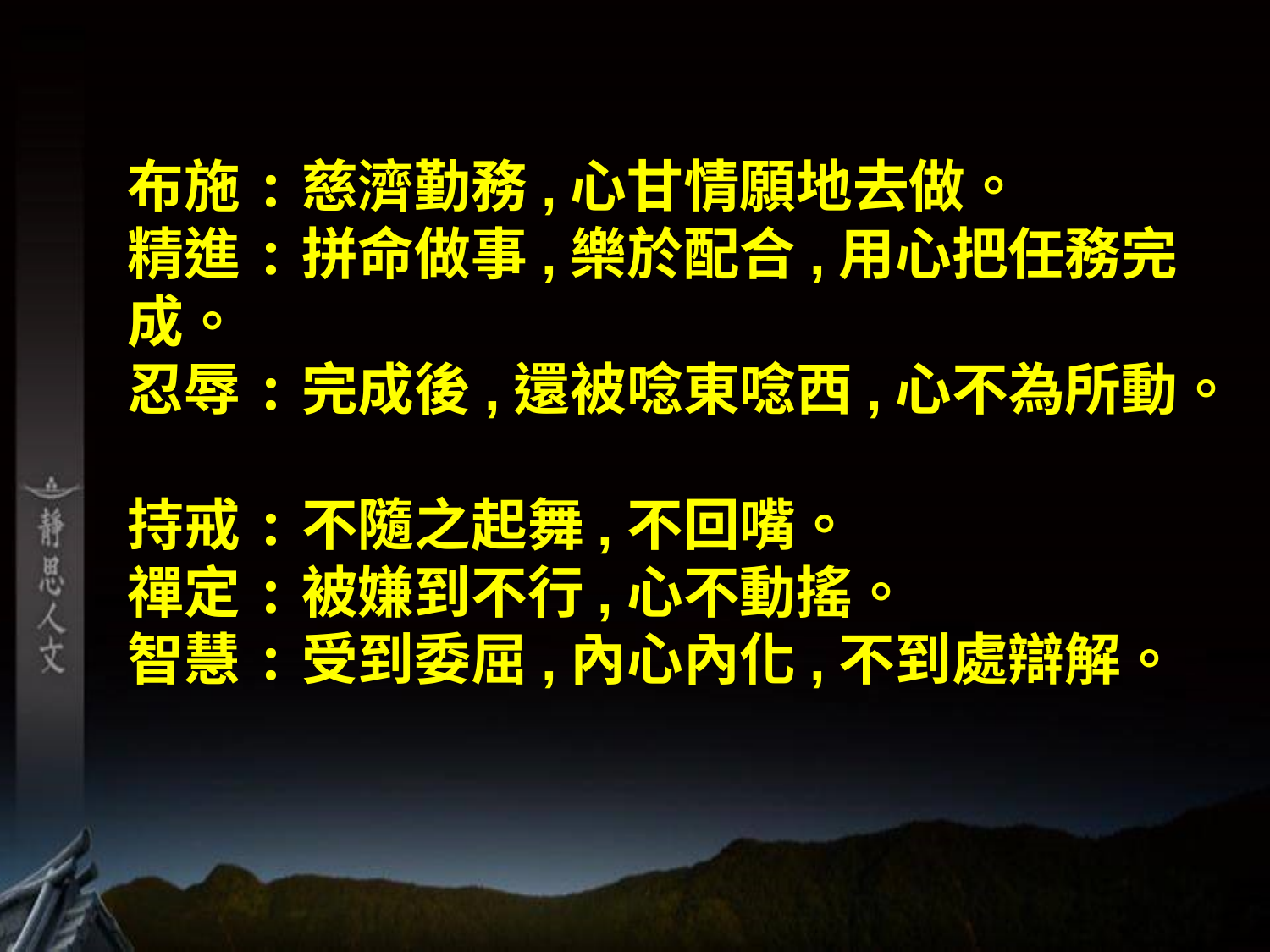

# 布施:慈濟勤務,心甘情願地去做。 精進:拼命做事,樂於配合,用心把任務完成。 忍辱:完成後,還被唸東唸西,心不為所動。 持戒:不隨之起舞,不回嘴。 禪定:被嫌到不行,心不動搖。 智慧:受到委屈,內心內化,不到處辯解。